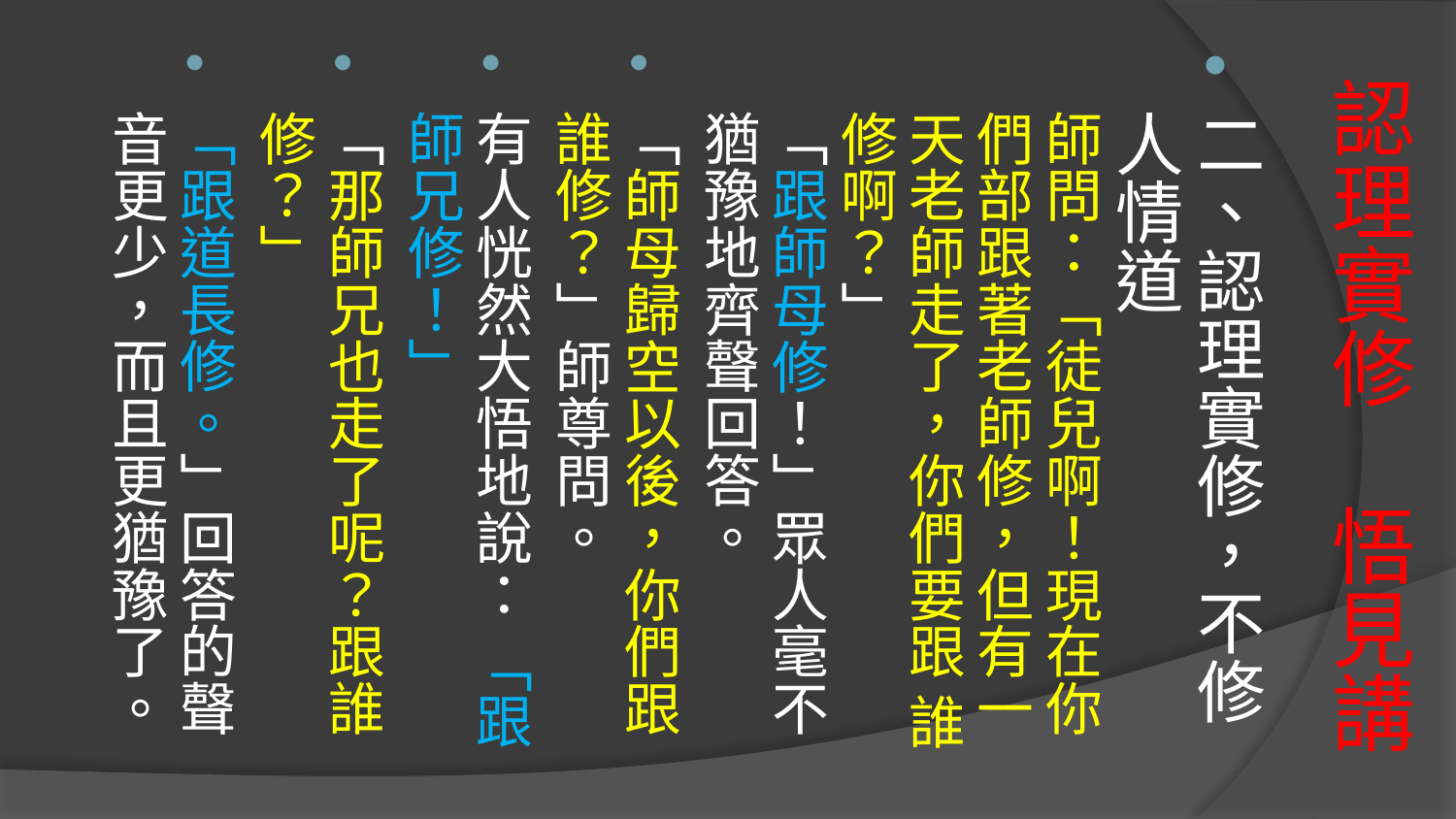

二、認理實修，不修人情道
師問：「徒兒啊！現在你們部跟著老師修，但有一天老師走了，你們要跟 誰修啊？」
「跟師母修！」眾人毫不猶豫地齊聲回答。
「師母歸空以後，你們跟誰修？」師尊問。
有人恍然大悟地說： 「跟師兄修！」
「那師兄也走了呢？跟誰修？」
「跟道長修。」回答的聲音更少，而且更猶豫了。
# 認理實修     悟見講